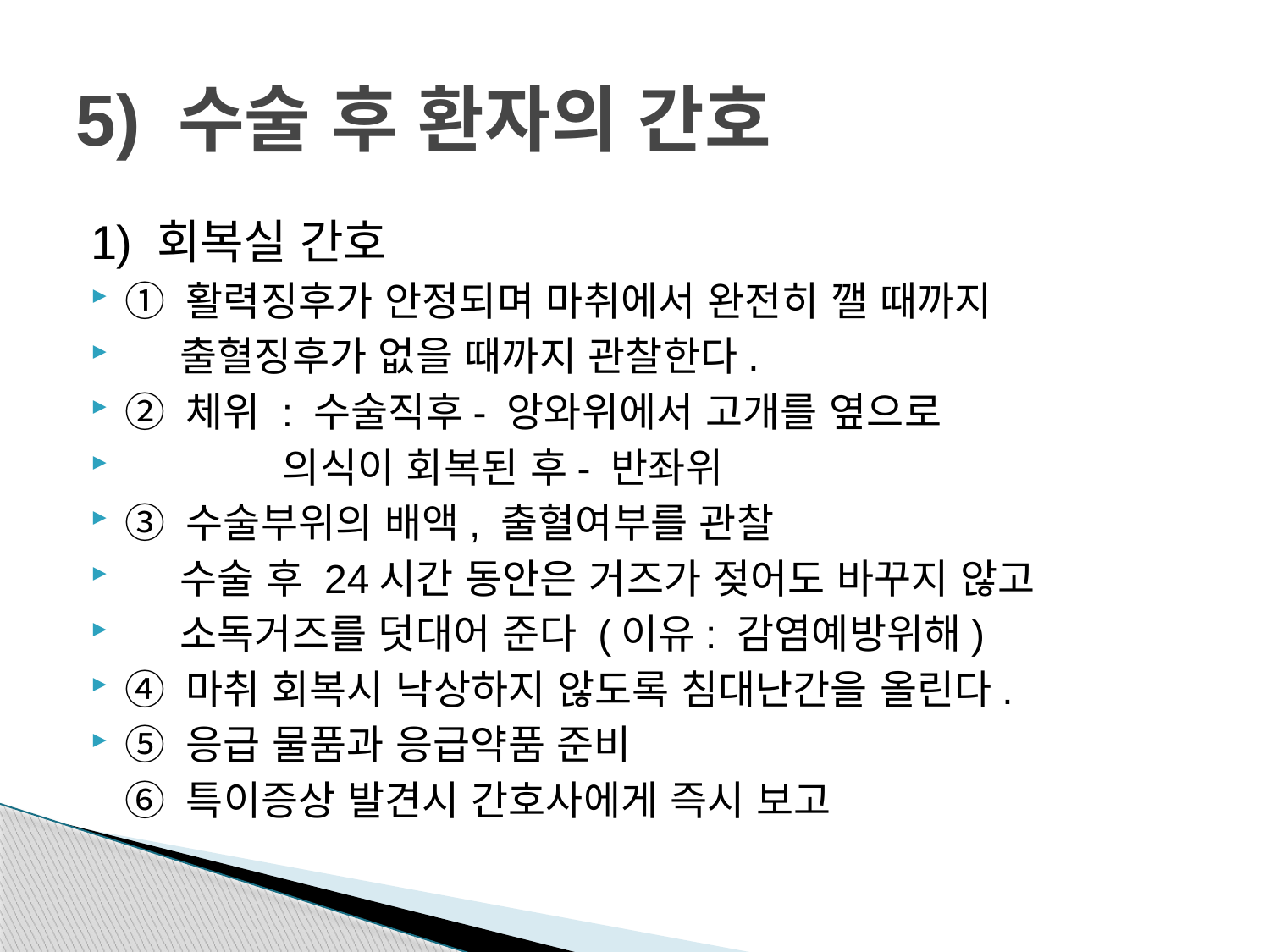

# 5) 수술 후 환자의 간호
1) 회복실 간호
① 활력징후가 안정되며 마취에서 완전히 깰 때까지
    출혈징후가 없을 때까지 관찰한다.
② 체위 : 수술직후- 앙와위에서 고개를 옆으로
             의식이 회복된 후- 반좌위
③ 수술부위의 배액, 출혈여부를 관찰
    수술 후 24시간 동안은 거즈가 젖어도 바꾸지 않고
    소독거즈를 덧대어 준다 (이유: 감염예방위해)
④ 마취 회복시 낙상하지 않도록 침대난간을 올린다.
⑤ 응급 물품과 응급약품 준비
   ⑥ 특이증상 발견시 간호사에게 즉시 보고